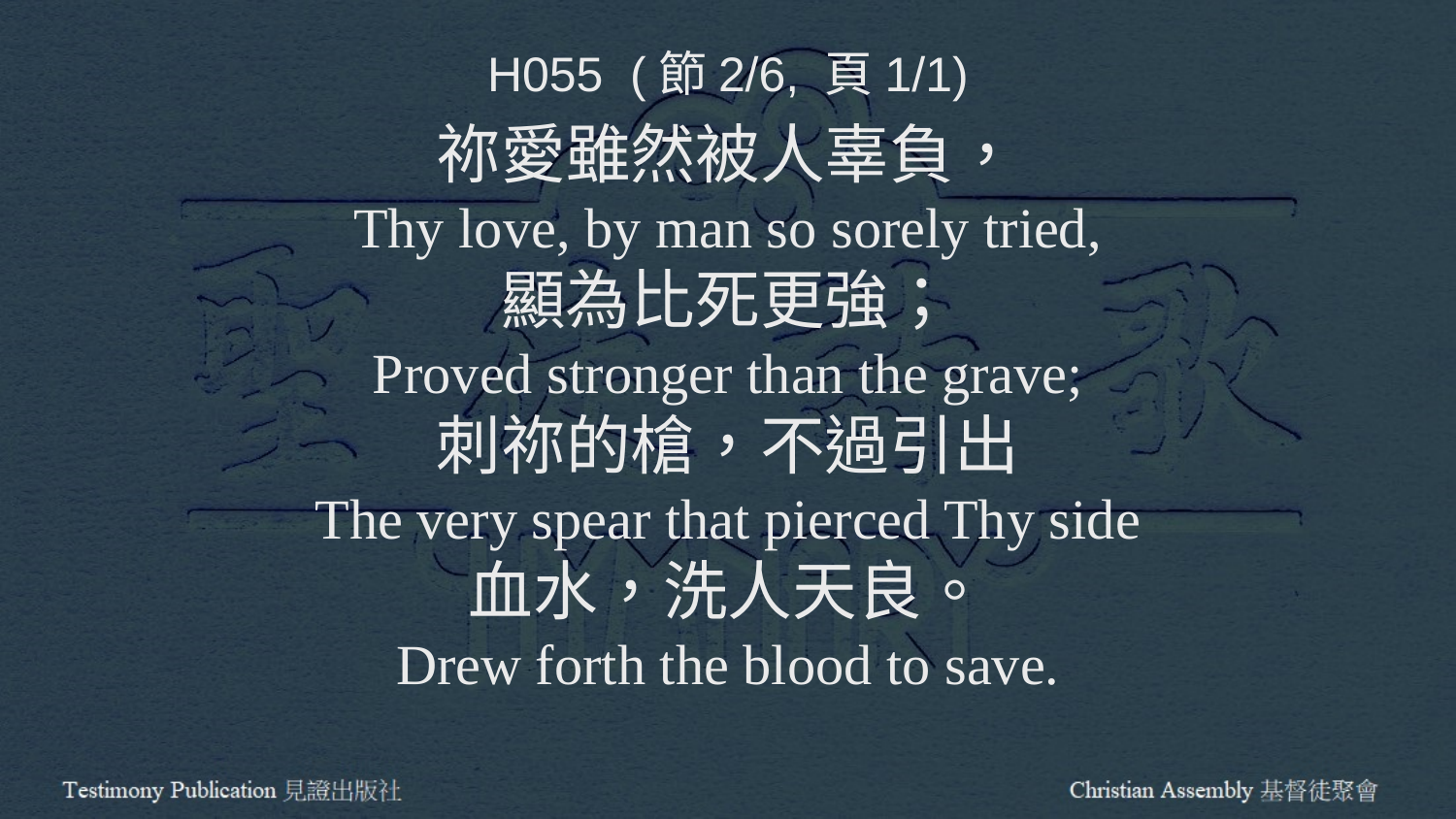

H055  (節2/6, 頁1/1)
祢愛雖然被人辜負，
Thy love, by man so sorely tried,
顯為比死更強；
Proved stronger than the grave;
刺祢的槍，不過引出
The very spear that pierced Thy side
血水，洗人天良。
Drew forth the blood to save.